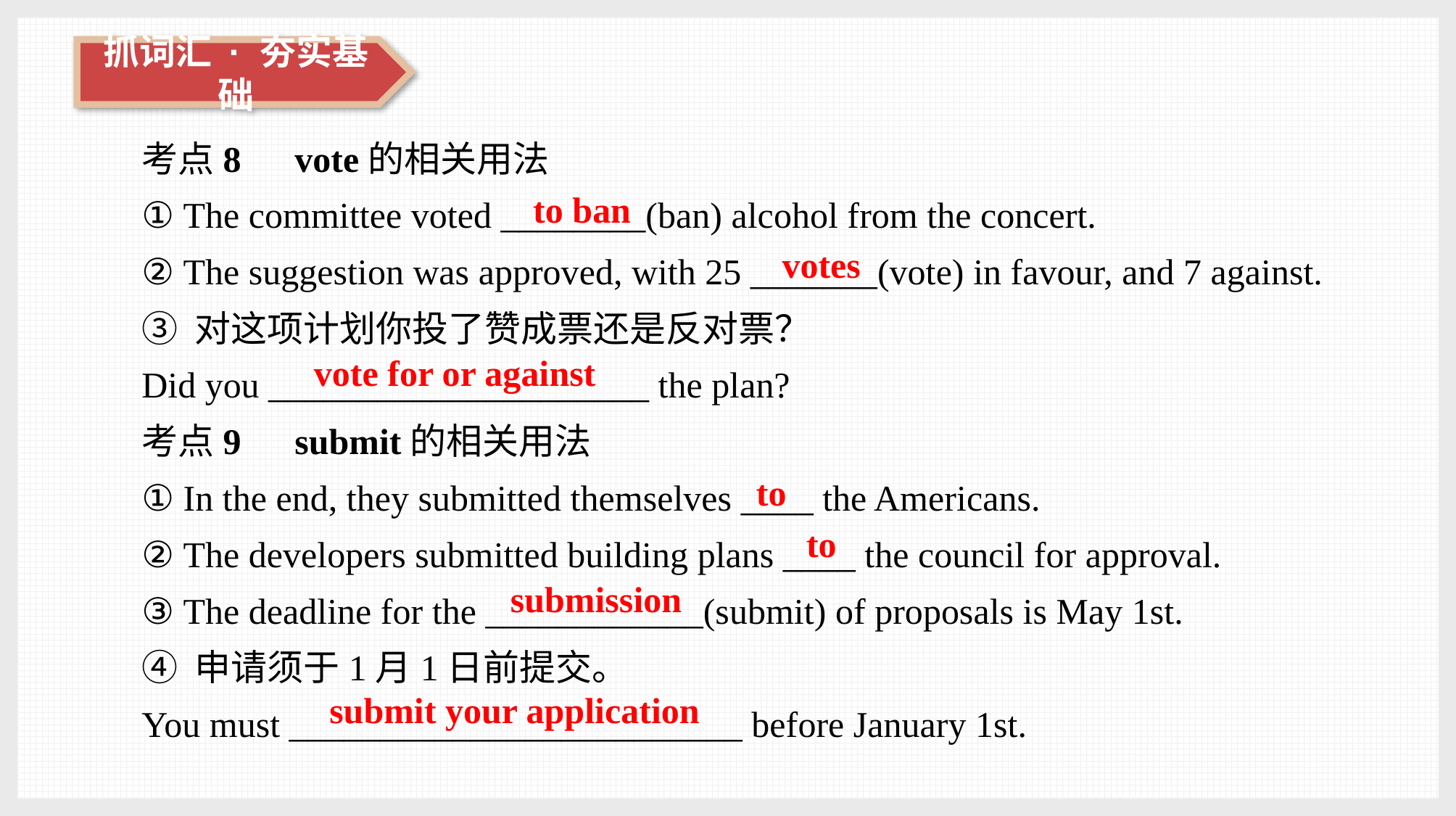

考点8　vote的相关用法
① The committee voted ________(ban) alcohol from the concert.
② The suggestion was approved, with 25 _______(vote) in favour, and 7 against.
③ 对这项计划你投了赞成票还是反对票？
Did you _____________________ the plan?
考点9　submit的相关用法
① In the end, they submitted themselves ____ the Americans.
② The developers submitted building plans ____ the council for approval.
③ The deadline for the ____________(submit) of proposals is May 1st.
④ 申请须于1月1日前提交。
You must _________________________ before January 1st.
to ban
votes
vote for or against
to
to
submission
submit your application